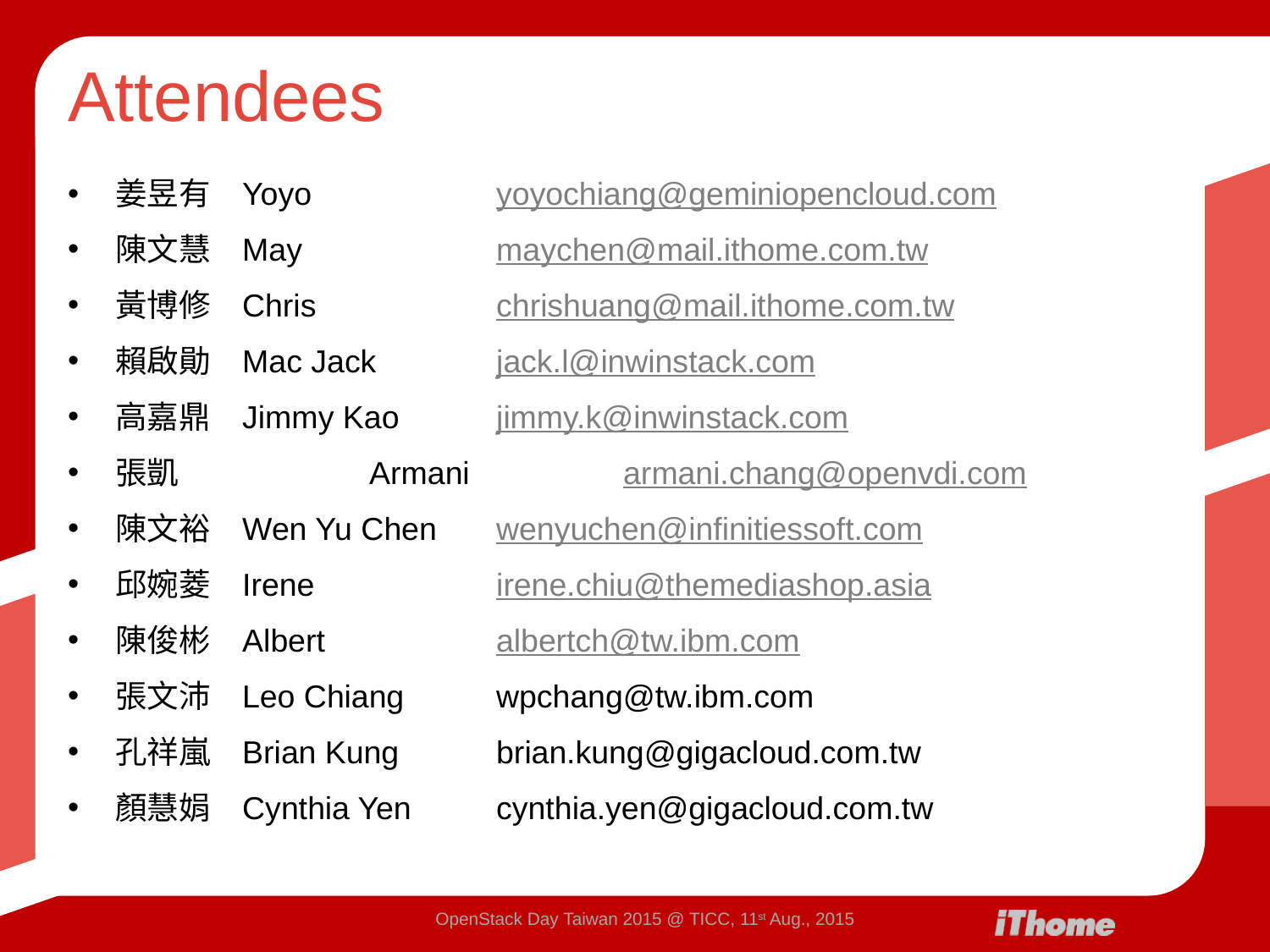

# Attendees
姜昱有	Yoyo		yoyochiang@geminiopencloud.com
陳文慧	May		maychen@mail.ithome.com.tw
黃博修	Chris		chrishuang@mail.ithome.com.tw
賴啟勛	Mac Jack	jack.l@inwinstack.com
高嘉鼎	Jimmy Kao	jimmy.k@inwinstack.com
張凱		Armani		armani.chang@openvdi.com
陳文裕	Wen Yu Chen	wenyuchen@infinitiessoft.com
邱婉菱	Irene		irene.chiu@themediashop.asia
陳俊彬	Albert		albertch@tw.ibm.com
張文沛	Leo Chiang	wpchang@tw.ibm.com
孔祥嵐	Brian Kung	brian.kung@gigacloud.com.tw
顏慧娟 	Cynthia Yen	cynthia.yen@gigacloud.com.tw